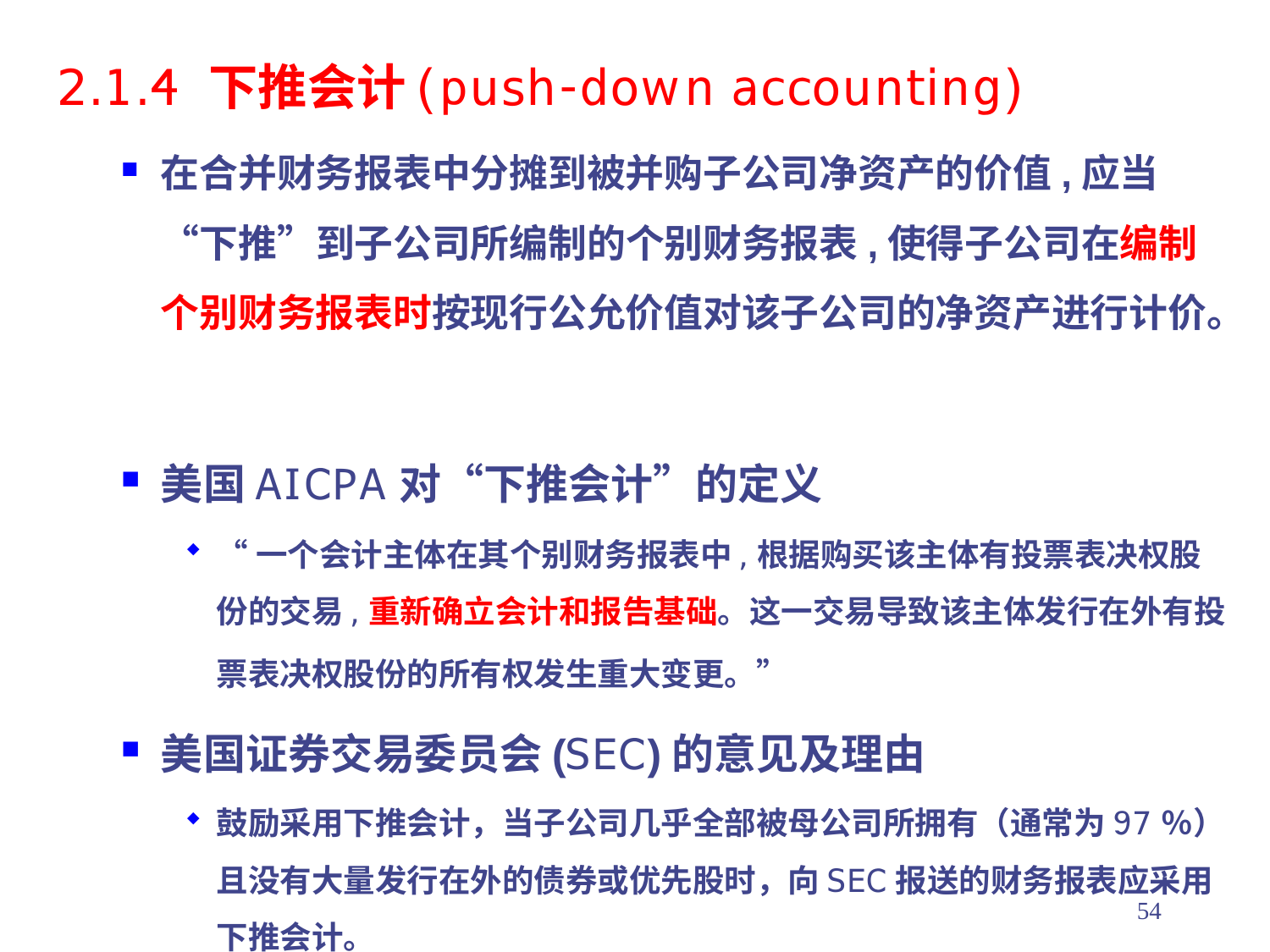

2.1.4 下推会计(push-down accounting)
在合并财务报表中分摊到被并购子公司净资产的价值,应当“下推”到子公司所编制的个别财务报表,使得子公司在编制个别财务报表时按现行公允价值对该子公司的净资产进行计价。
美国AICPA对“下推会计”的定义
“一个会计主体在其个别财务报表中,根据购买该主体有投票表决权股份的交易,重新确立会计和报告基础。这一交易导致该主体发行在外有投票表决权股份的所有权发生重大变更。”
美国证券交易委员会(SEC)的意见及理由
鼓励采用下推会计，当子公司几乎全部被母公司所拥有（通常为97％）且没有大量发行在外的债券或优先股时，向SEC报送的财务报表应采用下推会计。

54